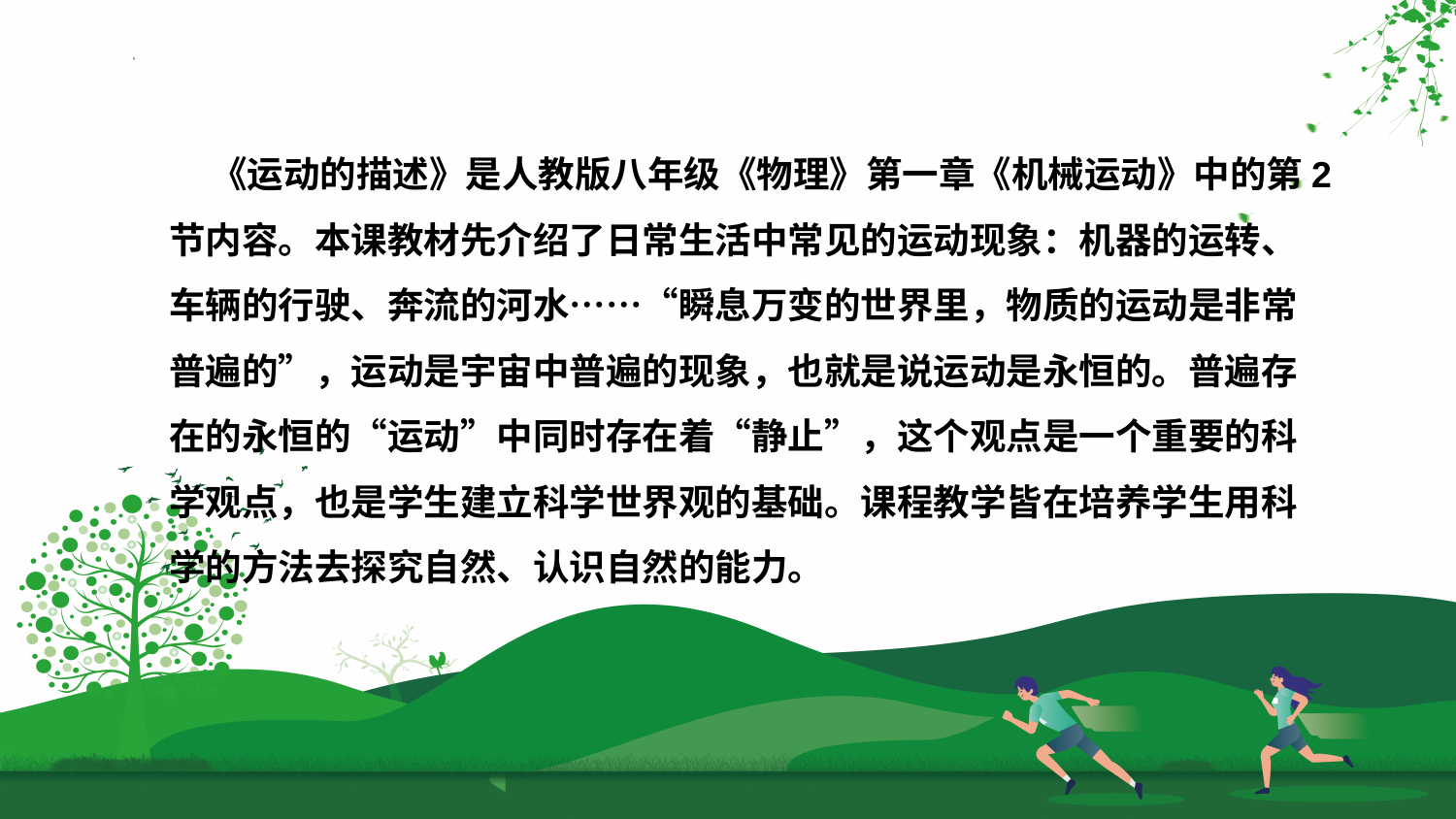

《运动的描述》是人教版八年级《物理》第一章《机械运动》中的第2节内容。本课教材先介绍了日常生活中常见的运动现象：机器的运转、车辆的行驶、奔流的河水……“瞬息万变的世界里，物质的运动是非常普遍的”，运动是宇宙中普遍的现象，也就是说运动是永恒的。普遍存在的永恒的“运动”中同时存在着“静止”，这个观点是一个重要的科学观点，也是学生建立科学世界观的基础。课程教学皆在培养学生用科学的方法去探究自然、认识自然的能力。